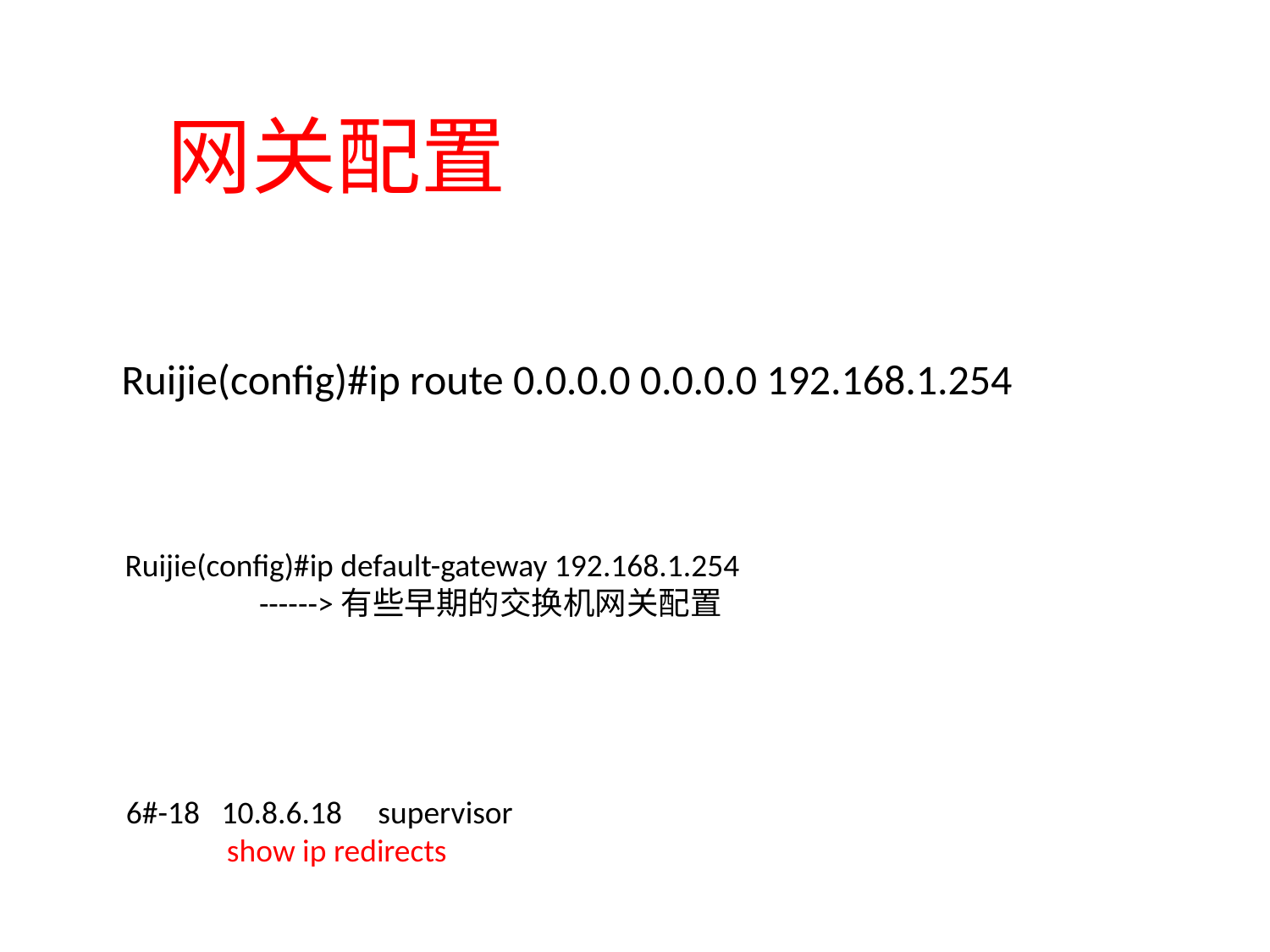

网关配置
Ruijie(config)#ip route 0.0.0.0 0.0.0.0 192.168.1.254
Ruijie(config)#ip default-gateway 192.168.1.254
	 ------>有些早期的交换机网关配置
6#-18   10.8.6.18     supervisor
              show ip redirects